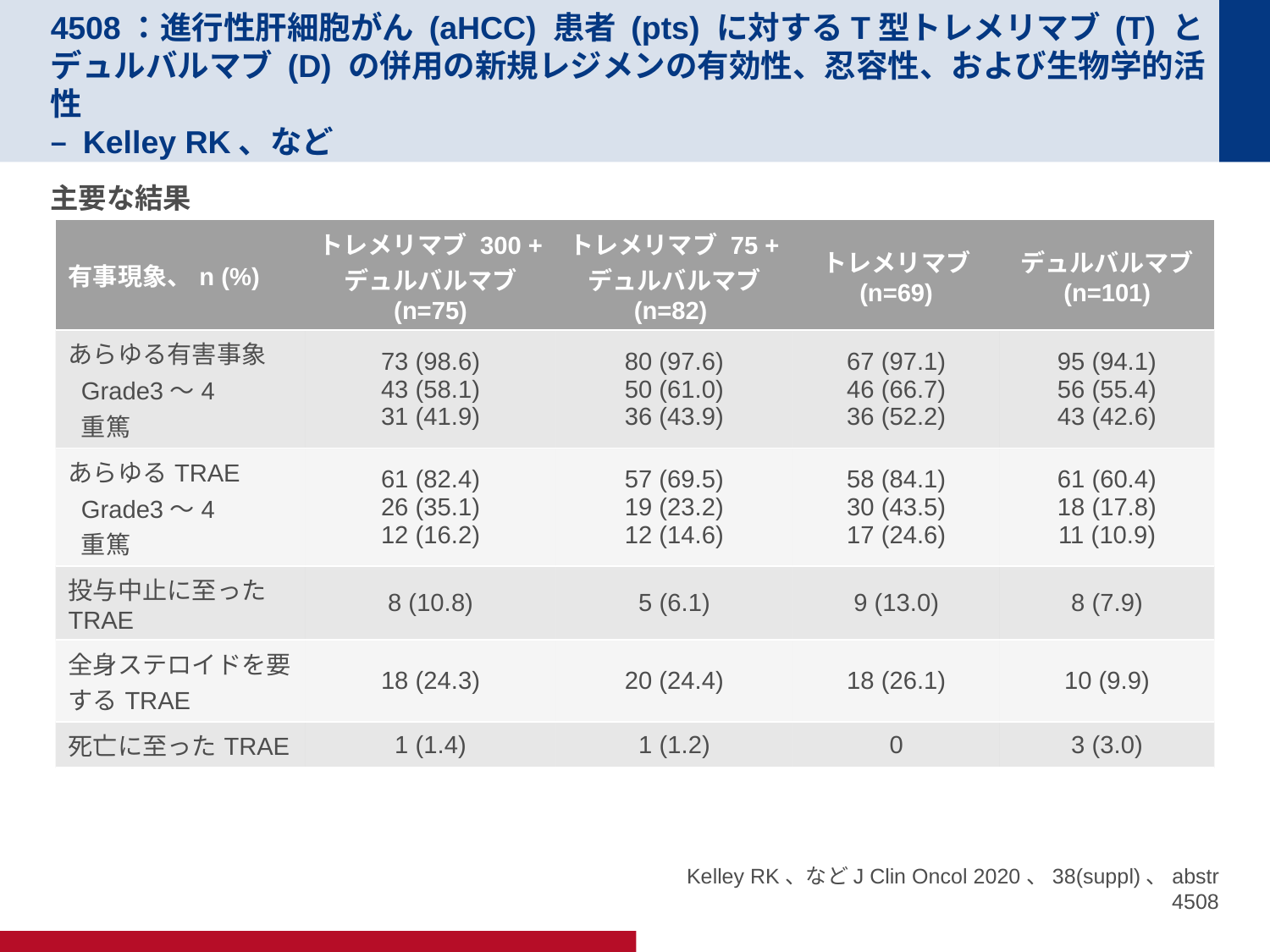

# 4508：進行性肝細胞がん (aHCC) 患者 (pts) に対するT型トレメリマブ (T) とデュルバルマブ (D) の併用の新規レジメンの有効性、忍容性、および生物学的活性 – Kelley RK、など
主要な結果

| 有事現象、n (%) | トレメリマブ 300 + デュルバルマブ (n=75) | トレメリマブ 75 + デュルバルマブ (n=82) | トレメリマブ (n=69) | デュルバルマブ (n=101) |
| --- | --- | --- | --- | --- |
| あらゆる有害事象 Grade3～4 重篤 | 73 (98.6) 43 (58.1) 31 (41.9) | 80 (97.6) 50 (61.0) 36 (43.9) | 67 (97.1) 46 (66.7) 36 (52.2) | 95 (94.1) 56 (55.4) 43 (42.6) |
| あらゆるTRAE Grade3～4 重篤 | 61 (82.4) 26 (35.1) 12 (16.2) | 57 (69.5) 19 (23.2) 12 (14.6) | 58 (84.1) 30 (43.5) 17 (24.6) | 61 (60.4) 18 (17.8) 11 (10.9) |
| 投与中止に至ったTRAE | 8 (10.8) | 5 (6.1) | 9 (13.0) | 8 (7.9) |
| 全身ステロイドを要するTRAE | 18 (24.3) | 20 (24.4) | 18 (26.1) | 10 (9.9) |
| 死亡に至ったTRAE | 1 (1.4) | 1 (1.2) | 0 | 3 (3.0) |
Kelley RK、などJ Clin Oncol 2020、38(suppl)、abstr 4508